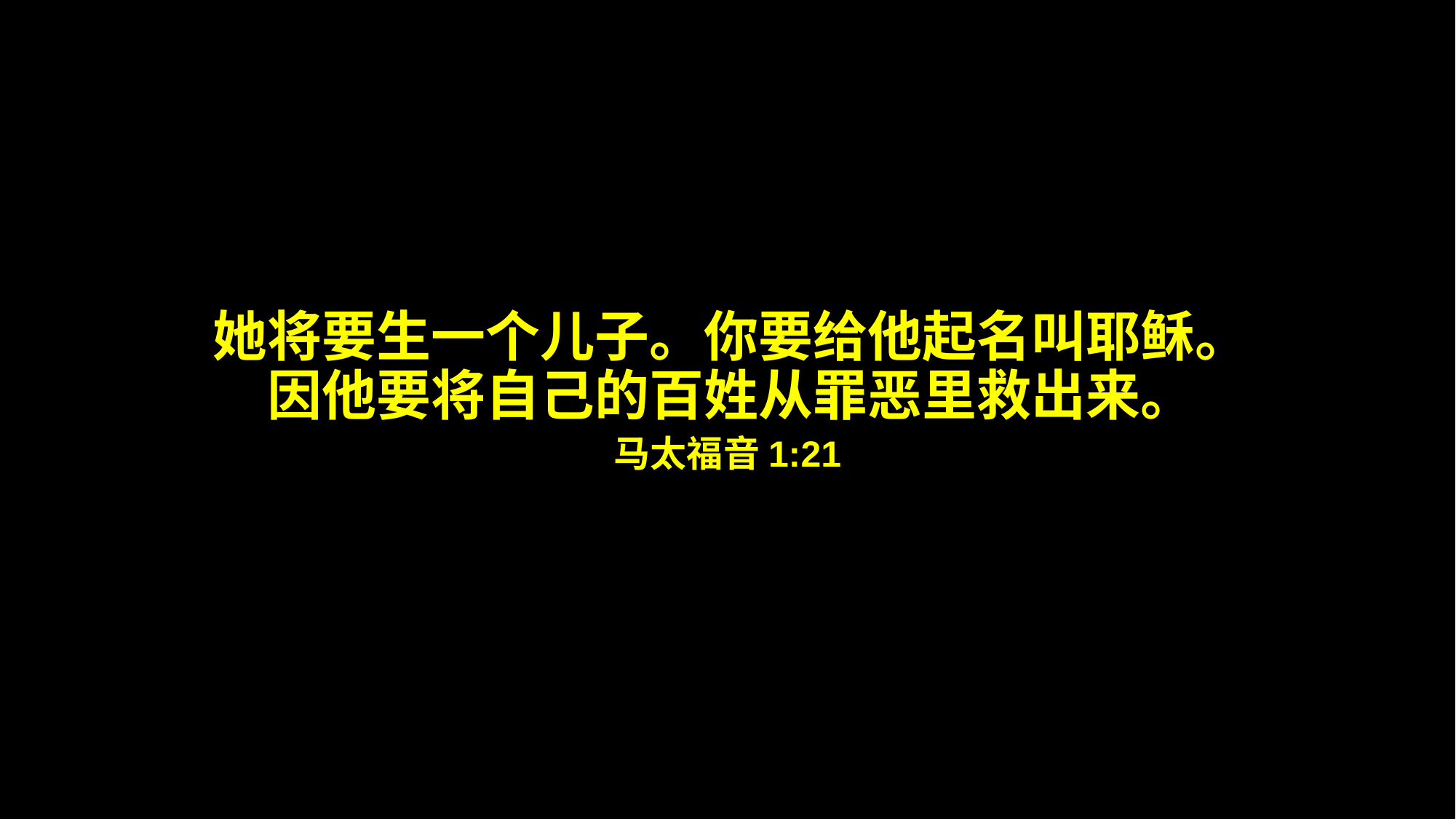

# 她将要生一个儿子。你要给他起名叫耶稣。因他要将自己的百姓从罪恶里救出来。
马太福音1:21